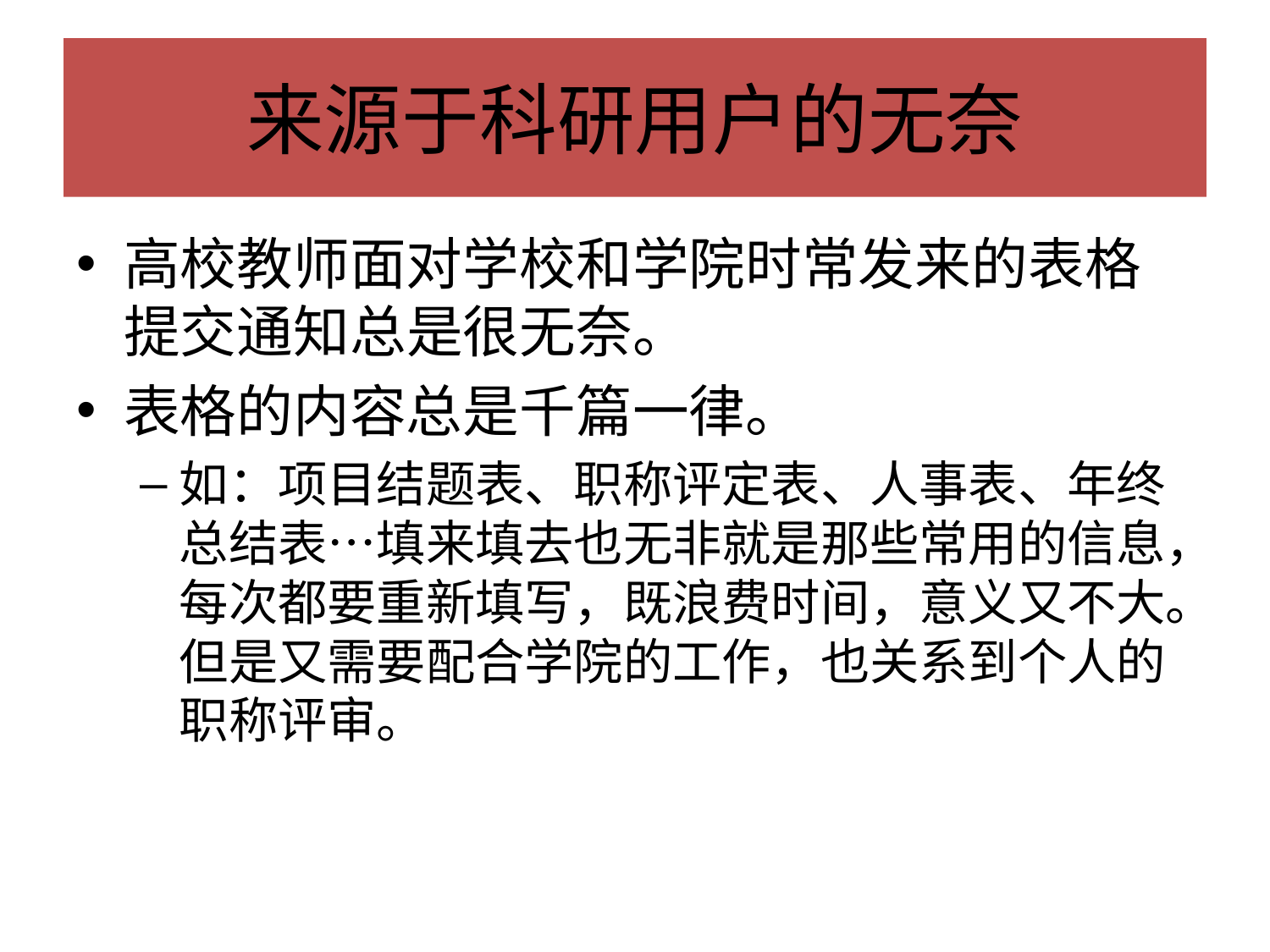

# 来源于科研用户的无奈
高校教师面对学校和学院时常发来的表格提交通知总是很无奈。
表格的内容总是千篇一律。
如：项目结题表、职称评定表、人事表、年终总结表…填来填去也无非就是那些常用的信息，每次都要重新填写，既浪费时间，意义又不大。但是又需要配合学院的工作，也关系到个人的职称评审。